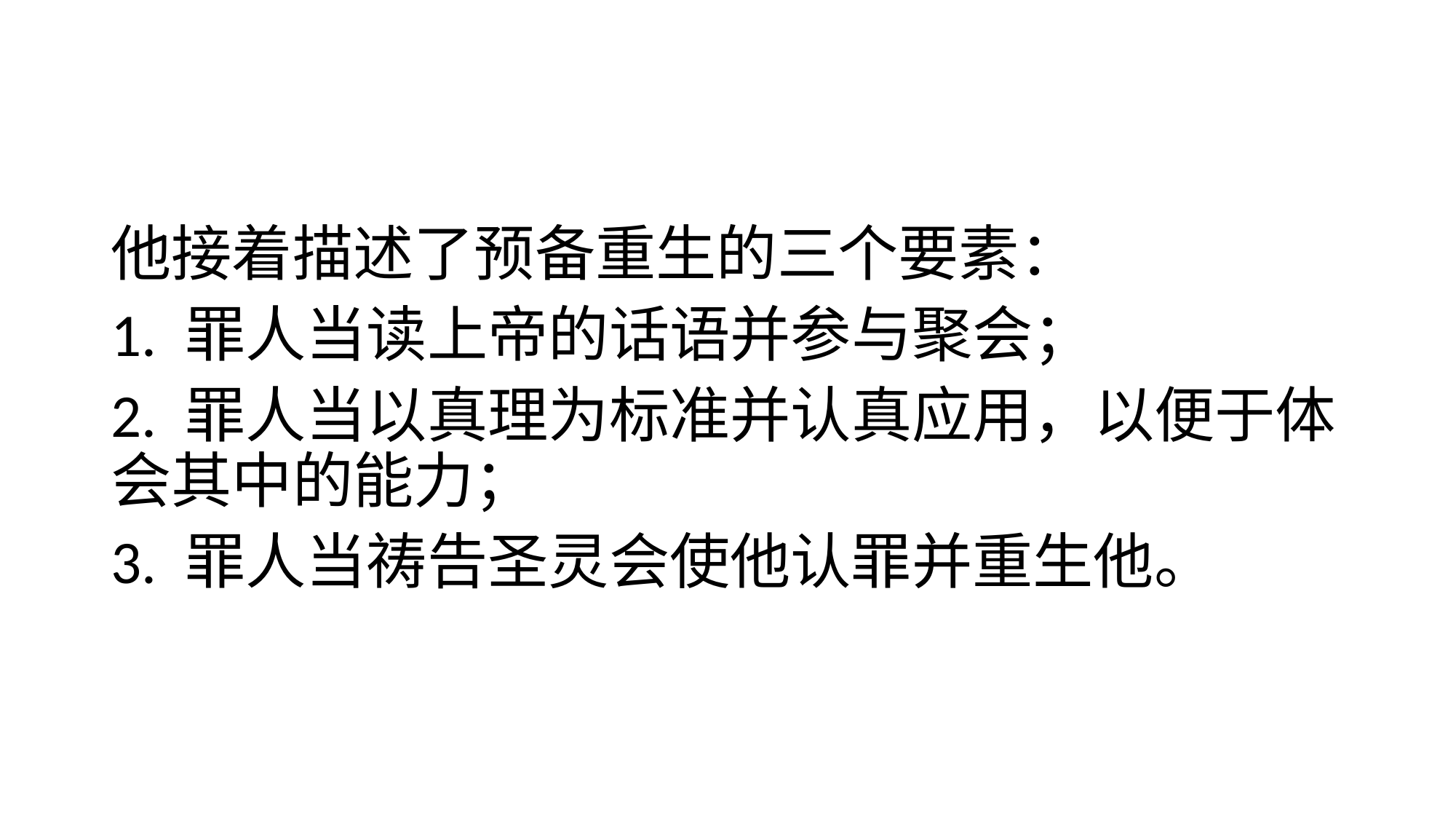

#
他接着描述了预备重生的三个要素：
1. 罪人当读上帝的话语并参与聚会；
2. 罪人当以真理为标准并认真应用，以便于体会其中的能力；
3. 罪人当祷告圣灵会使他认罪并重生他。